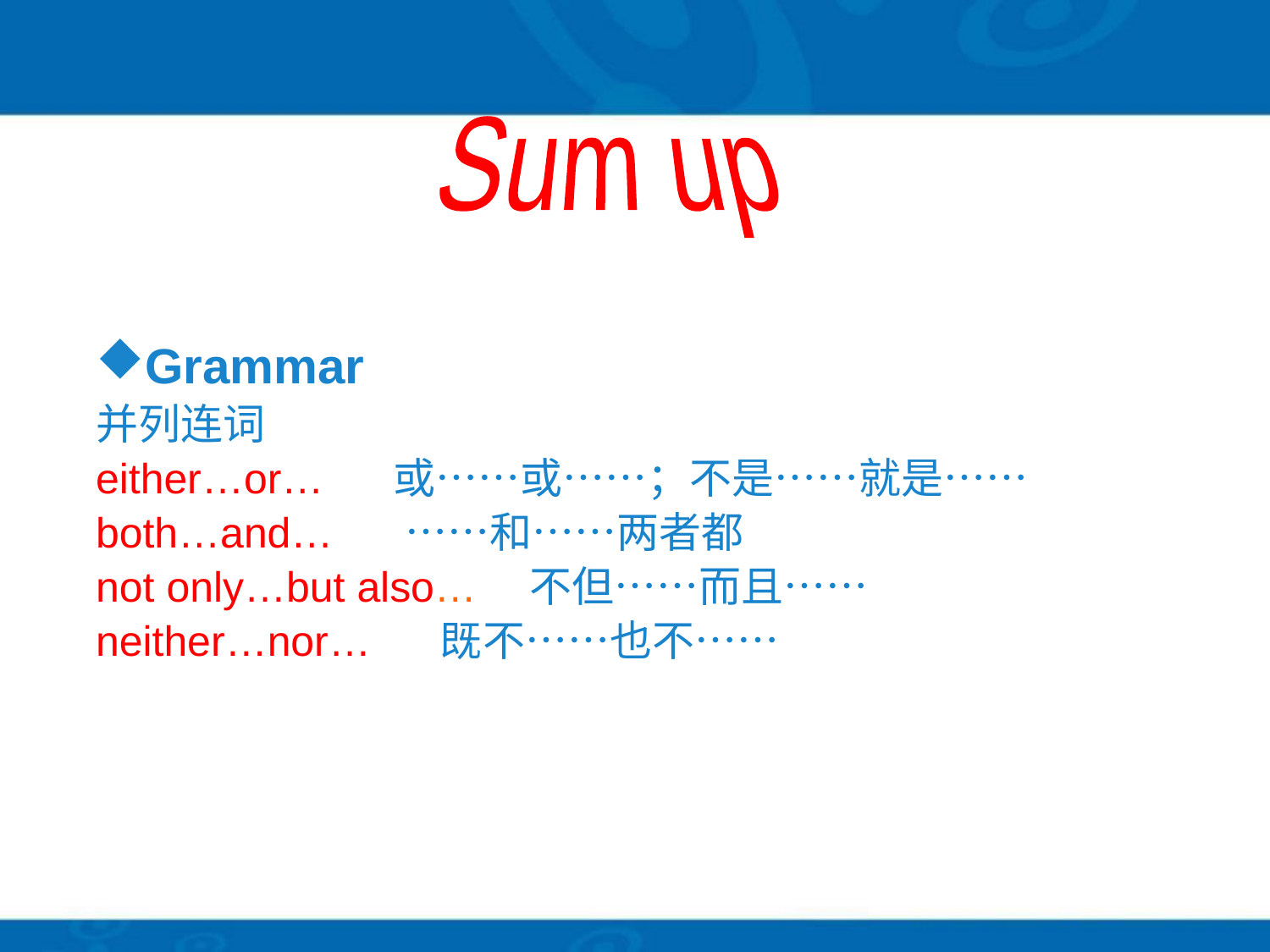

Sum up

Grammar
并列连词
either…or…     或……或……；不是……就是……
both…and…　  ……和……两者都
not only…but also…　不但……而且……
neither…nor…     既不……也不……